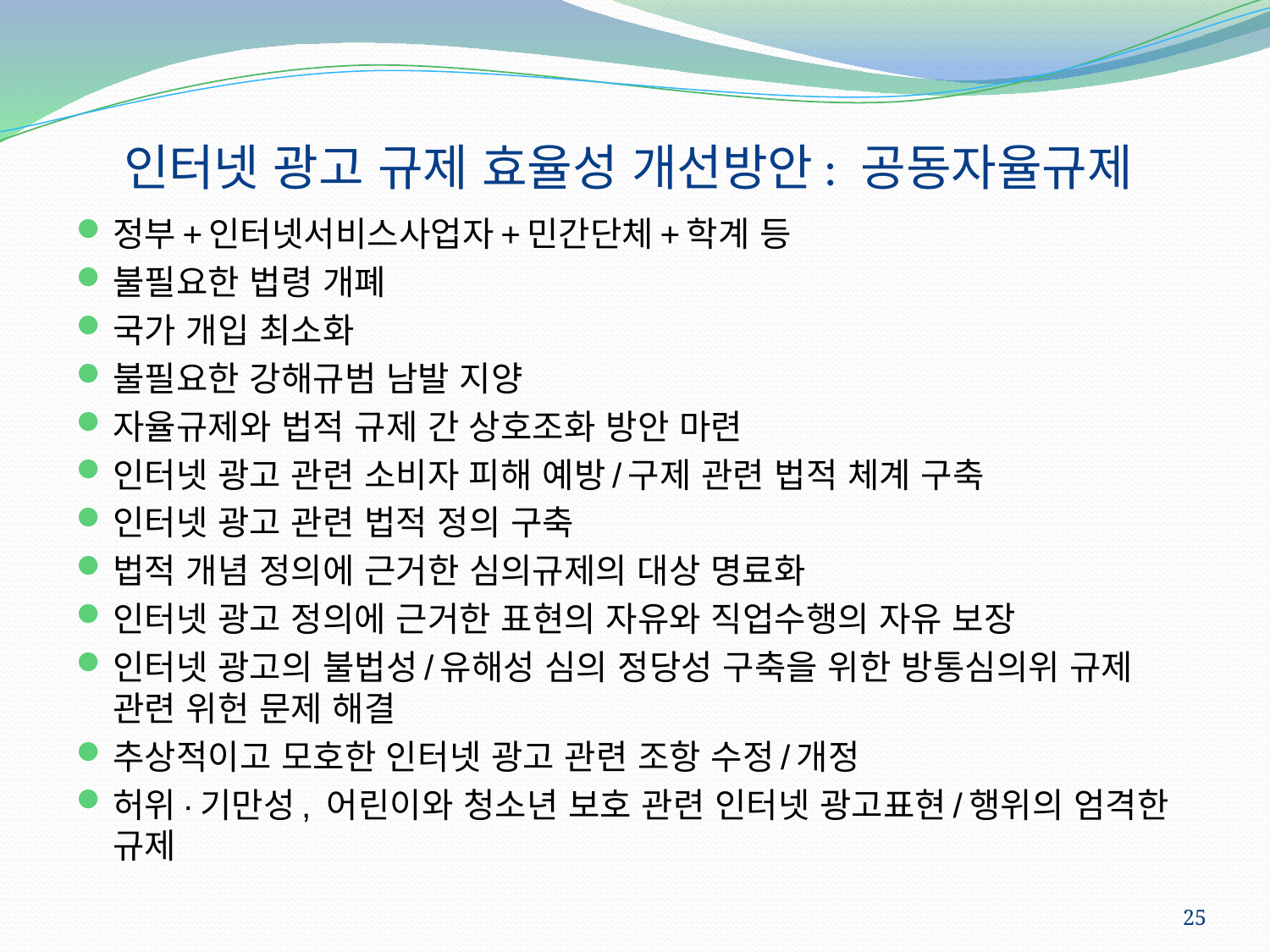

# 인터넷 광고 규제 효율성 개선방안: 공동자율규제
정부+인터넷서비스사업자+민간단체+학계 등
불필요한 법령 개폐
국가 개입 최소화
불필요한 강해규범 남발 지양
자율규제와 법적 규제 간 상호조화 방안 마련
인터넷 광고 관련 소비자 피해 예방/구제 관련 법적 체계 구축
인터넷 광고 관련 법적 정의 구축
법적 개념 정의에 근거한 심의규제의 대상 명료화
인터넷 광고 정의에 근거한 표현의 자유와 직업수행의 자유 보장
인터넷 광고의 불법성/유해성 심의 정당성 구축을 위한 방통심의위 규제 관련 위헌 문제 해결
추상적이고 모호한 인터넷 광고 관련 조항 수정/개정
허위·기만성, 어린이와 청소년 보호 관련 인터넷 광고표현/행위의 엄격한 규제
25